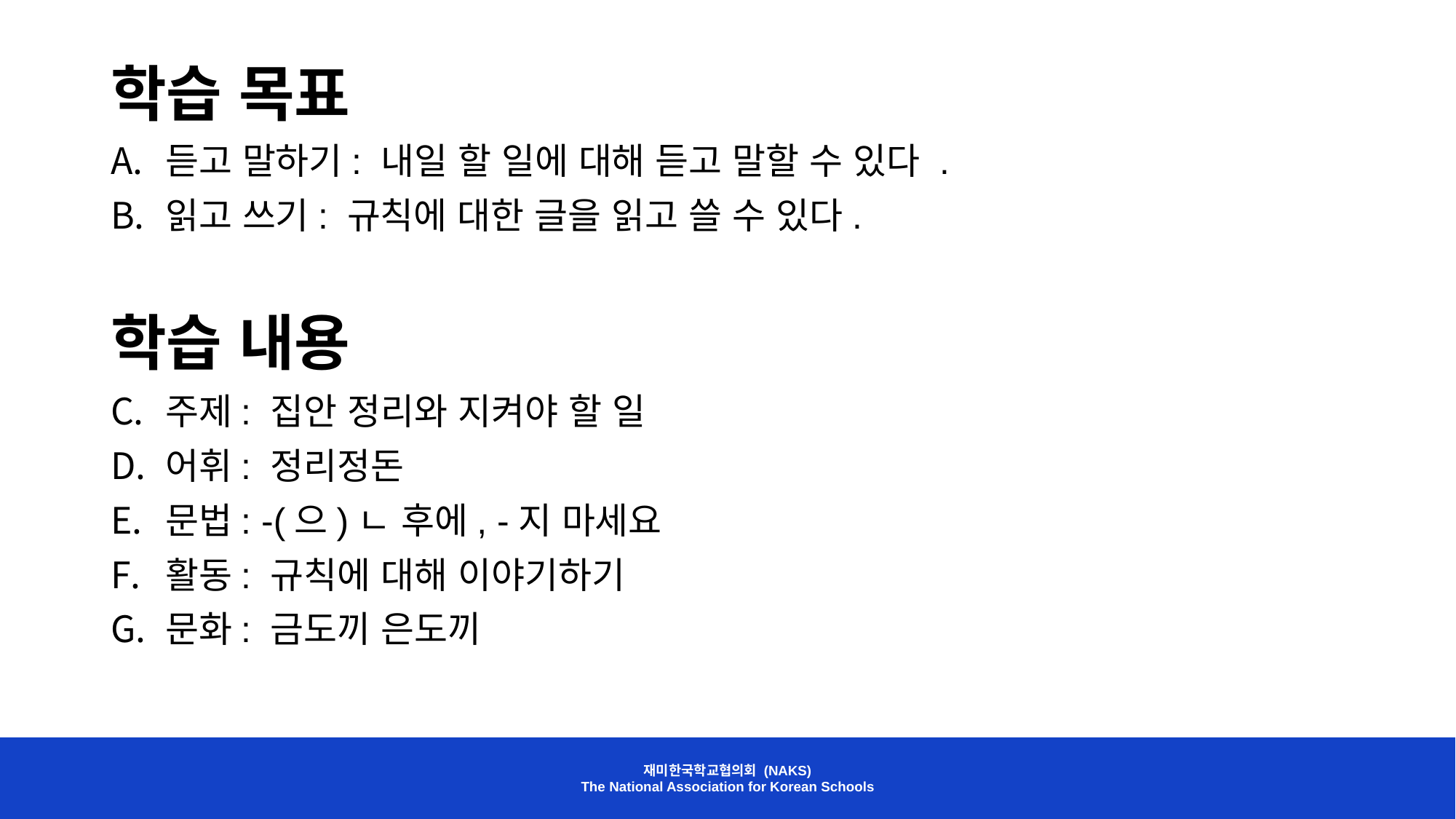

학습 목표
듣고 말하기: 내일 할 일에 대해 듣고 말할 수 있다 .
읽고 쓰기: 규칙에 대한 글을 읽고 쓸 수 있다.

학습 내용
주제: 집안 정리와 지켜야 할 일
어휘: 정리정돈
문법: -(으)ㄴ 후에, -지 마세요
활동: 규칙에 대해 이야기하기
문화: 금도끼 은도끼